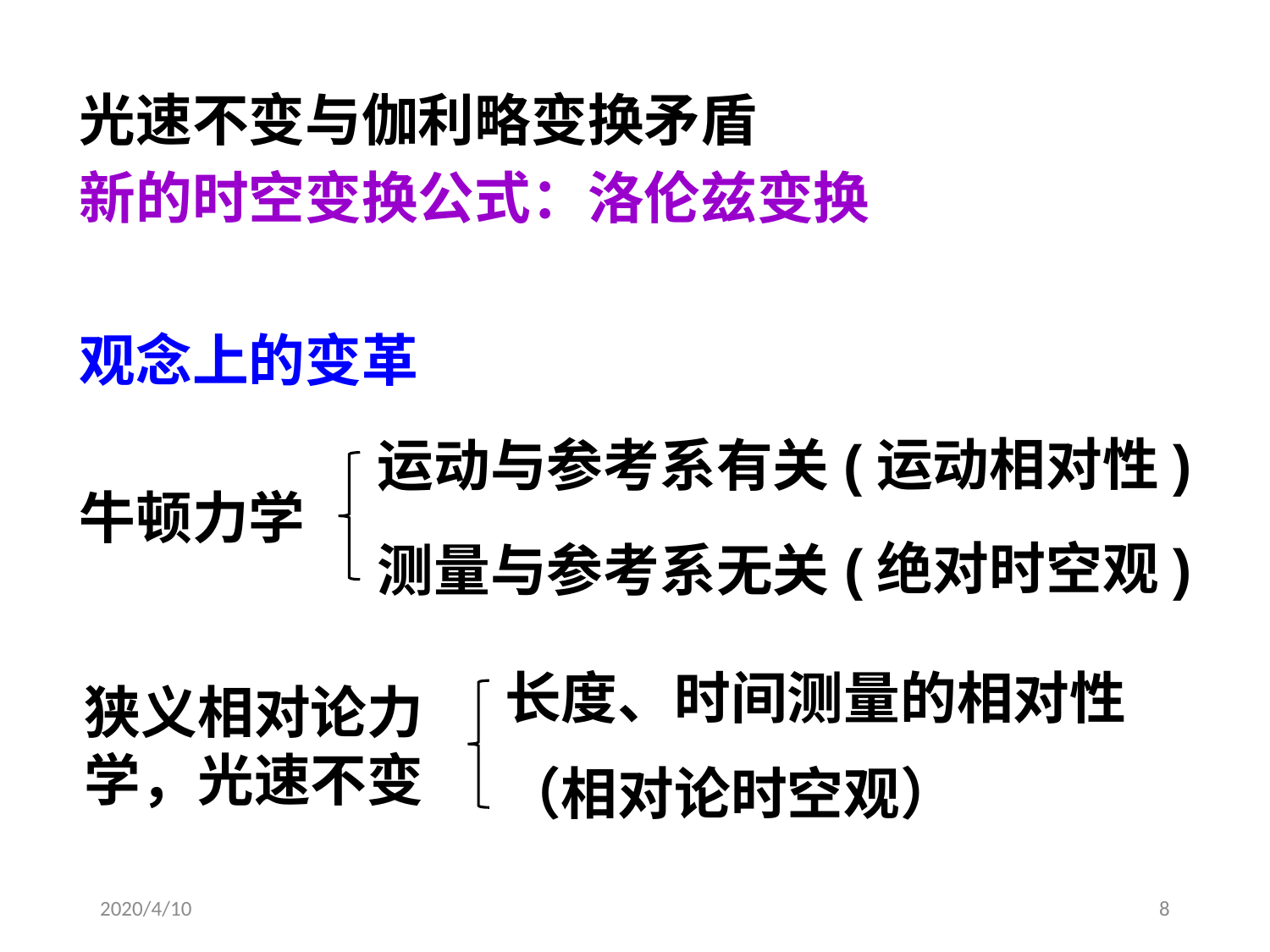

光速不变与伽利略变换矛盾
新的时空变换公式：洛伦兹变换
观念上的变革
(运动相对性)
运动与参考系有关

牛顿力学
(绝对时空观)
测量与参考系无关
长度、时间测量的相对性
（相对论时空观）
狭义相对论力学，光速不变

2020/4/10
8